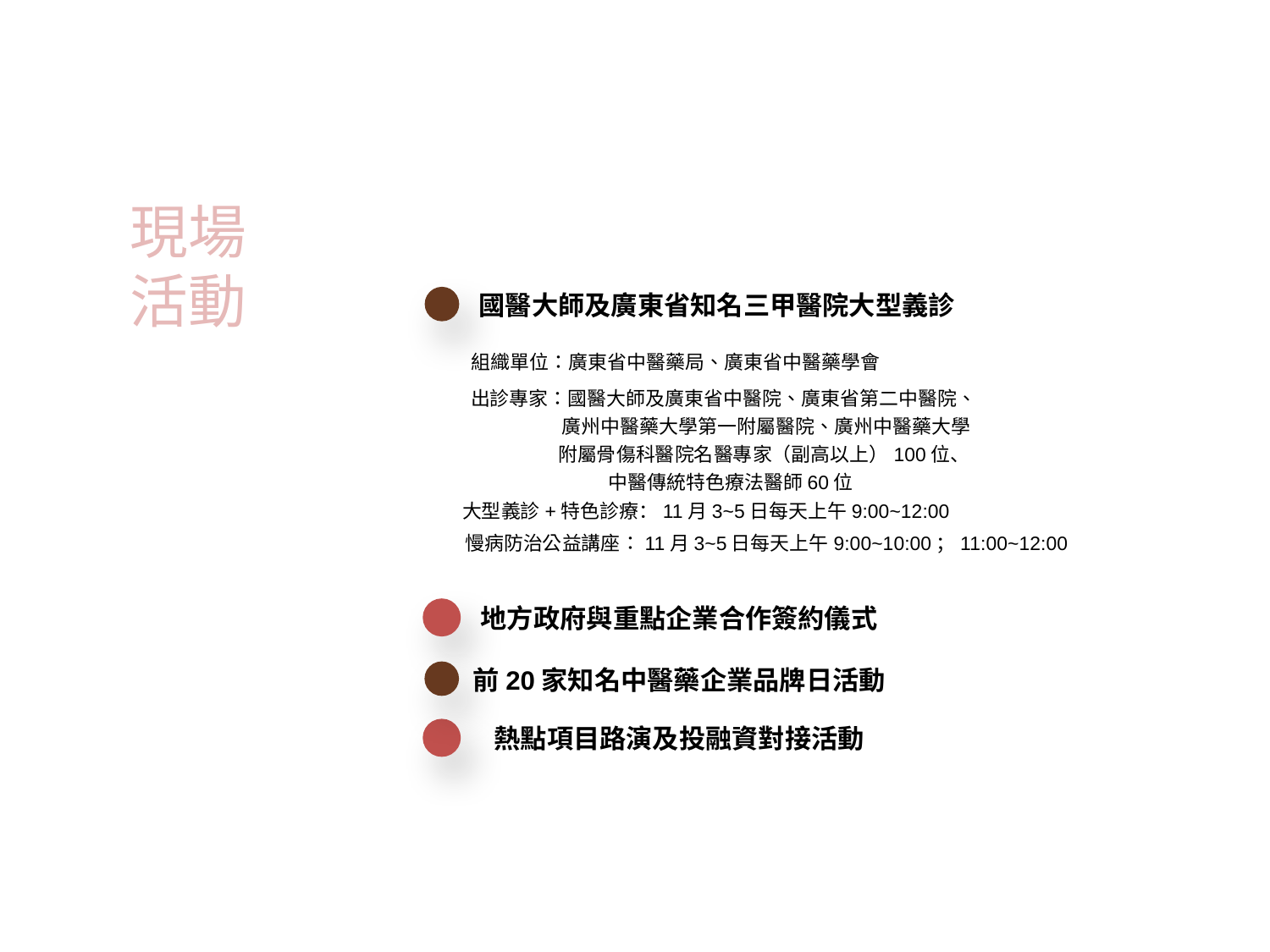

現場活動
國醫大師及廣東省知名三甲醫院大型義診

組織單位：廣東省中醫藥局、廣東省中醫藥學會
出診專家：國醫大師及廣東省中醫院、廣東省第二中醫院、
                  廣州中醫藥大學第一附屬醫院、廣州中醫藥大學
                 附屬骨傷科醫院名醫專家（副高以上）100位、
  中醫傳統特色療法醫師60位
大型義診+特色診療：11月3~5日每天上午9:00~12:00
慢病防治公益講座：11月3~5日每天上午9:00~10:00；11:00~12:00
地方政府與重點企業合作簽約儀式

前20家知名中醫藥企業品牌日活動

熱點項目路演及投融資對接活動